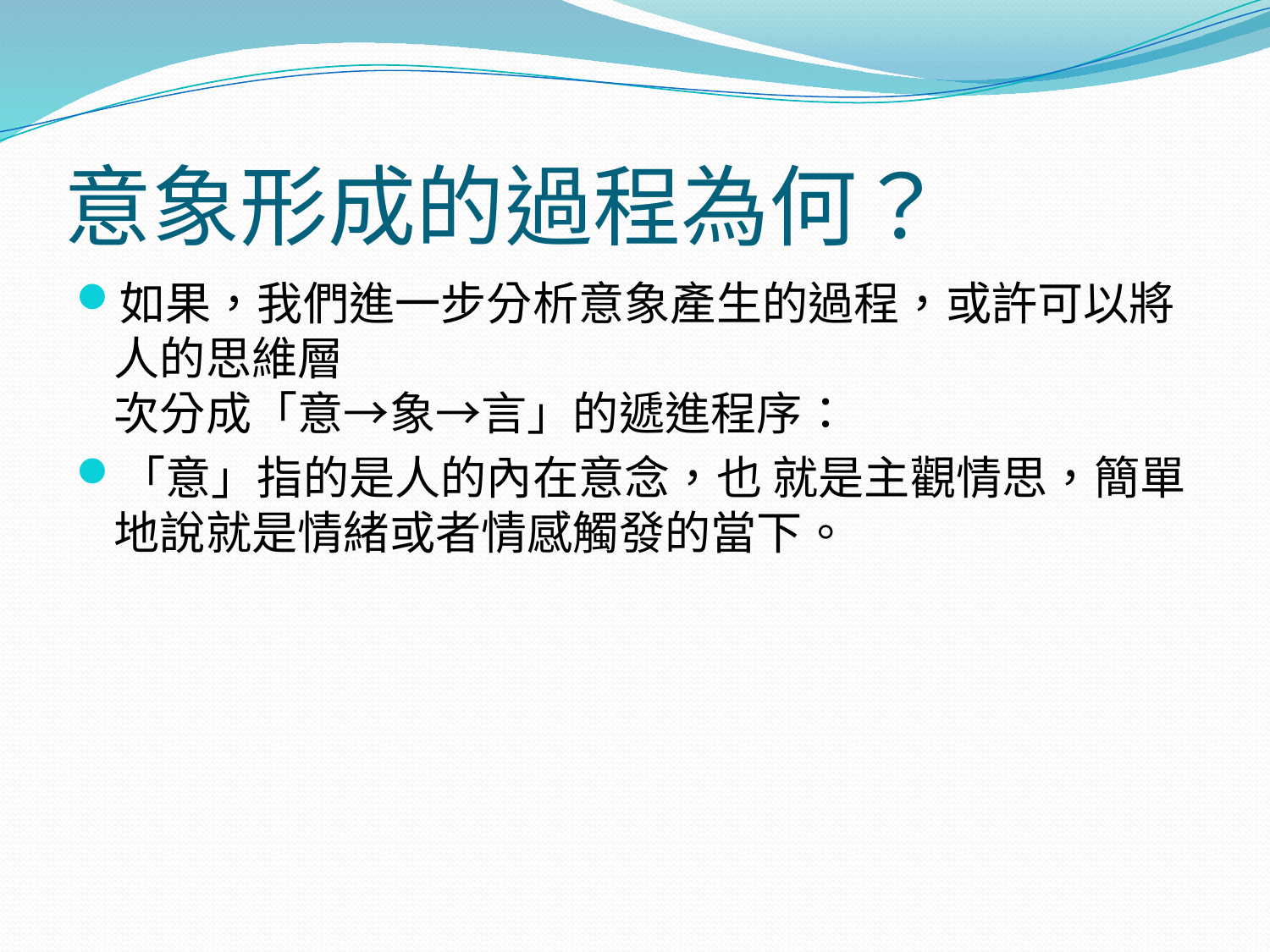

# 意象形成的過程為何？
如果，我們進一步分析意象產生的過程，或許可以將人的思維層
次分成「意→象→言」的遞進程序：
「意」指的是人的內在意念，也 就是主觀情思，簡單地說就是情緒或者情感觸發的當下。